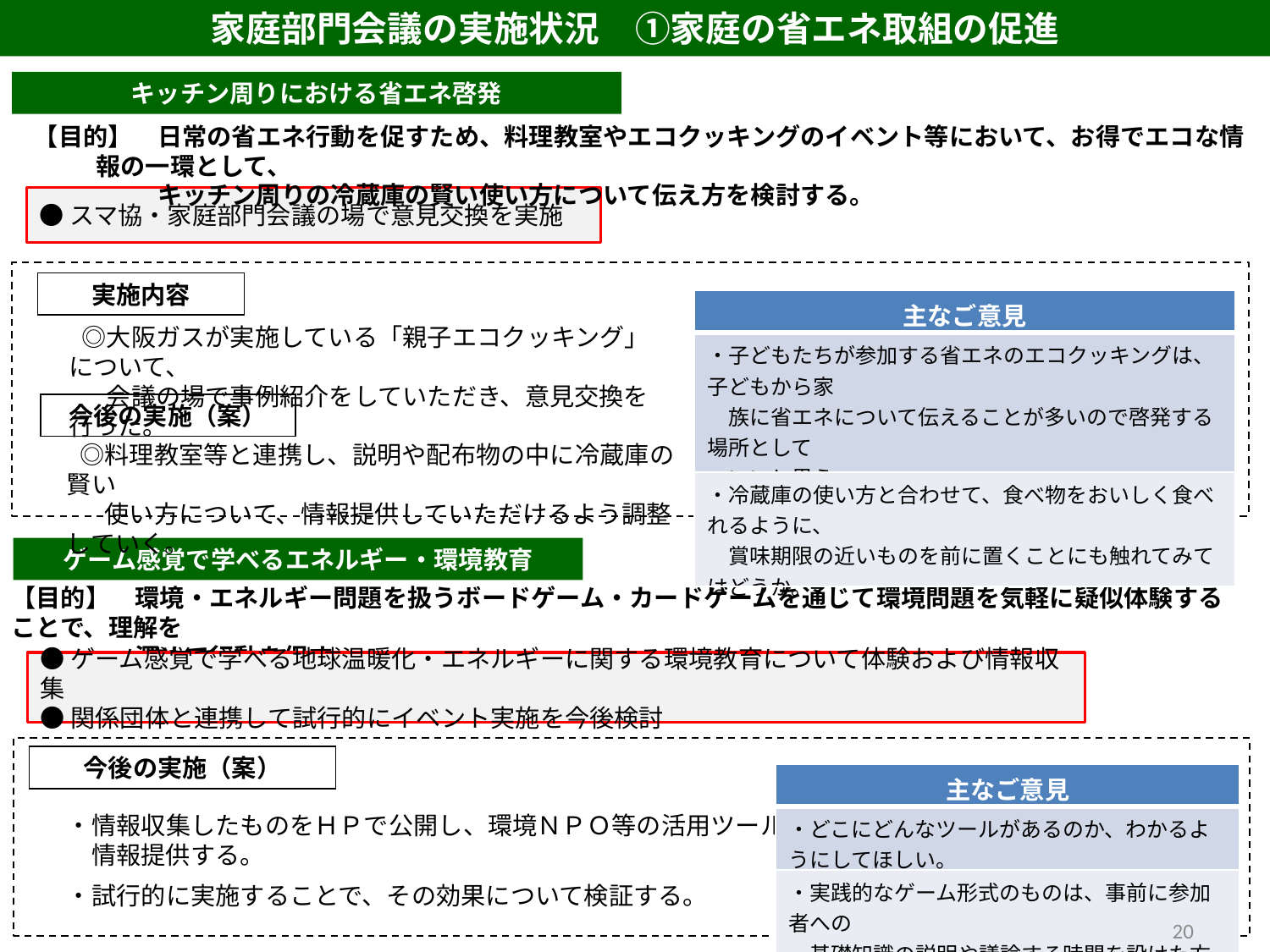

家庭部門会議の実施状況　①家庭の省エネ取組の促進
キッチン周りにおける省エネ啓発
【目的】　日常の省エネ行動を促すため、料理教室やエコクッキングのイベント等において、お得でエコな情報の一環として、
　　　　　キッチン周りの冷蔵庫の賢い使い方について伝え方を検討する。
●スマ協・家庭部門会議の場で意見交換を実施

実施内容
| 主なご意見 |
| --- |
| ・子どもたちが参加する省エネのエコクッキングは、子どもから家 　族に省エネについて伝えることが多いので啓発する場所として 　いいと思う。 |
| ・冷蔵庫の使い方と合わせて、食べ物をおいしく食べれるように、 　賞味期限の近いものを前に置くことにも触れてみてはどうか。 |
　◎大阪ガスが実施している「親子エコクッキング」について、
　　会議の場で事例紹介をしていただき、意見交換を行った。
今後の実施（案）
　◎料理教室等と連携し、説明や配布物の中に冷蔵庫の賢い
　　使い方について、情報提供していただけるよう調整していく。
ゲーム感覚で学べるエネルギー・環境教育
【目的】　環境・エネルギー問題を扱うボードゲーム・カードゲームを通じて環境問題を気軽に疑似体験することで、理解を
　　　　　深めて行動を促す。
●ゲーム感覚で学べる地球温暖化・エネルギーに関する環境教育について体験および情報収集
●関係団体と連携して試行的にイベント実施を今後検討

今後の実施（案）
| 主なご意見 |
| --- |
| ・どこにどんなツールがあるのか、わかるようにしてほしい。 |
| ・実践的なゲーム形式のものは、事前に参加者への 　基礎知識の説明や議論する時間を設けた方がいい。 |
　・情報収集したものをＨＰで公開し、環境ＮＰＯ等の活用ツールとして
　　情報提供する。
　・試行的に実施することで、その効果について検証する。
20